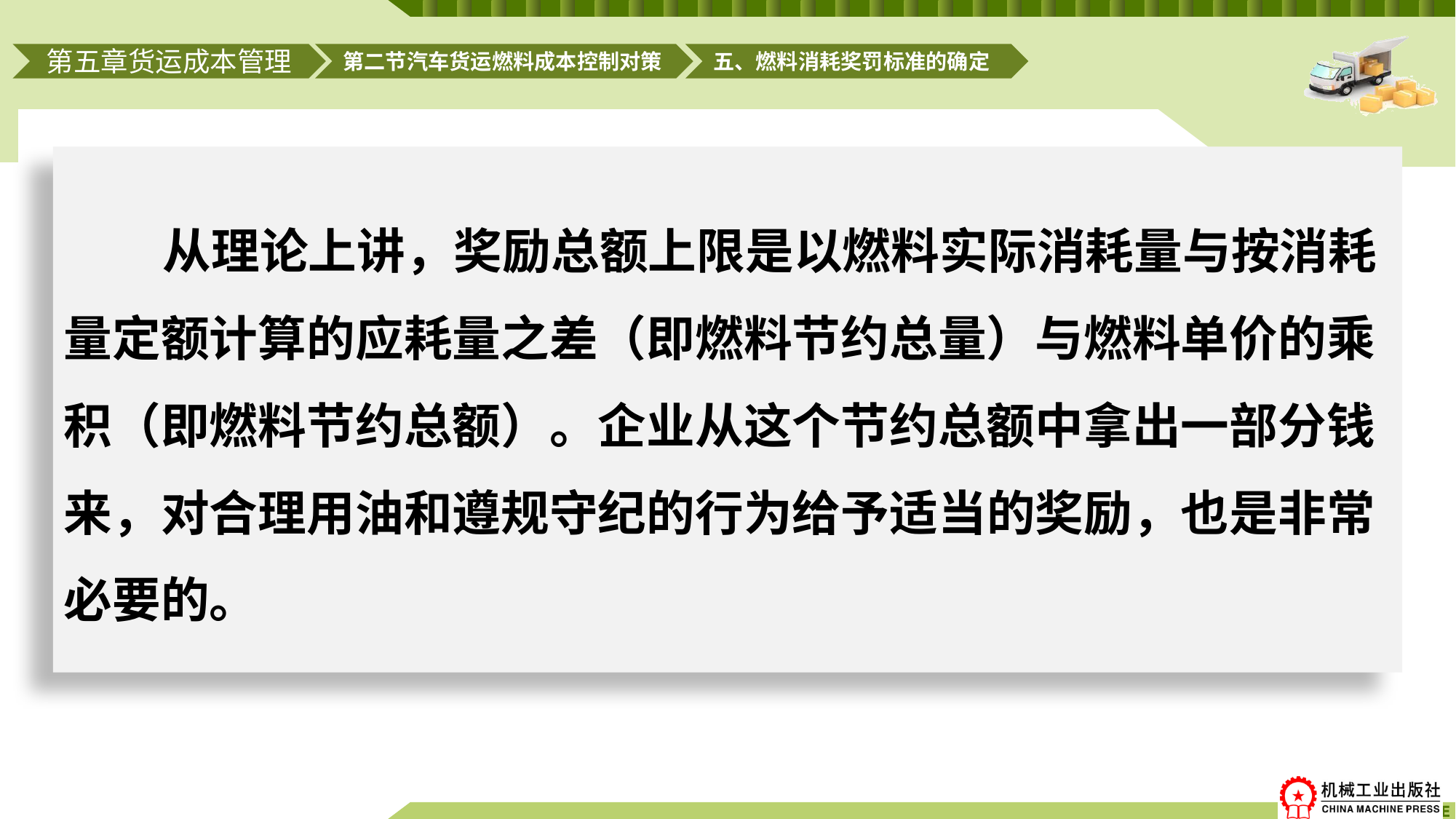

第二节汽车货运燃料成本控制对策
五、燃料消耗奖罚标准的确定
第五章货运成本管理
# 从理论上讲，奖励总额上限是以燃料实际消耗量与按消耗量定额计算的应耗量之差（即燃料节约总量）与燃料单价的乘积（即燃料节约总额）。企业从这个节约总额中拿出一部分钱来，对合理用油和遵规守纪的行为给予适当的奖励，也是非常必要的。